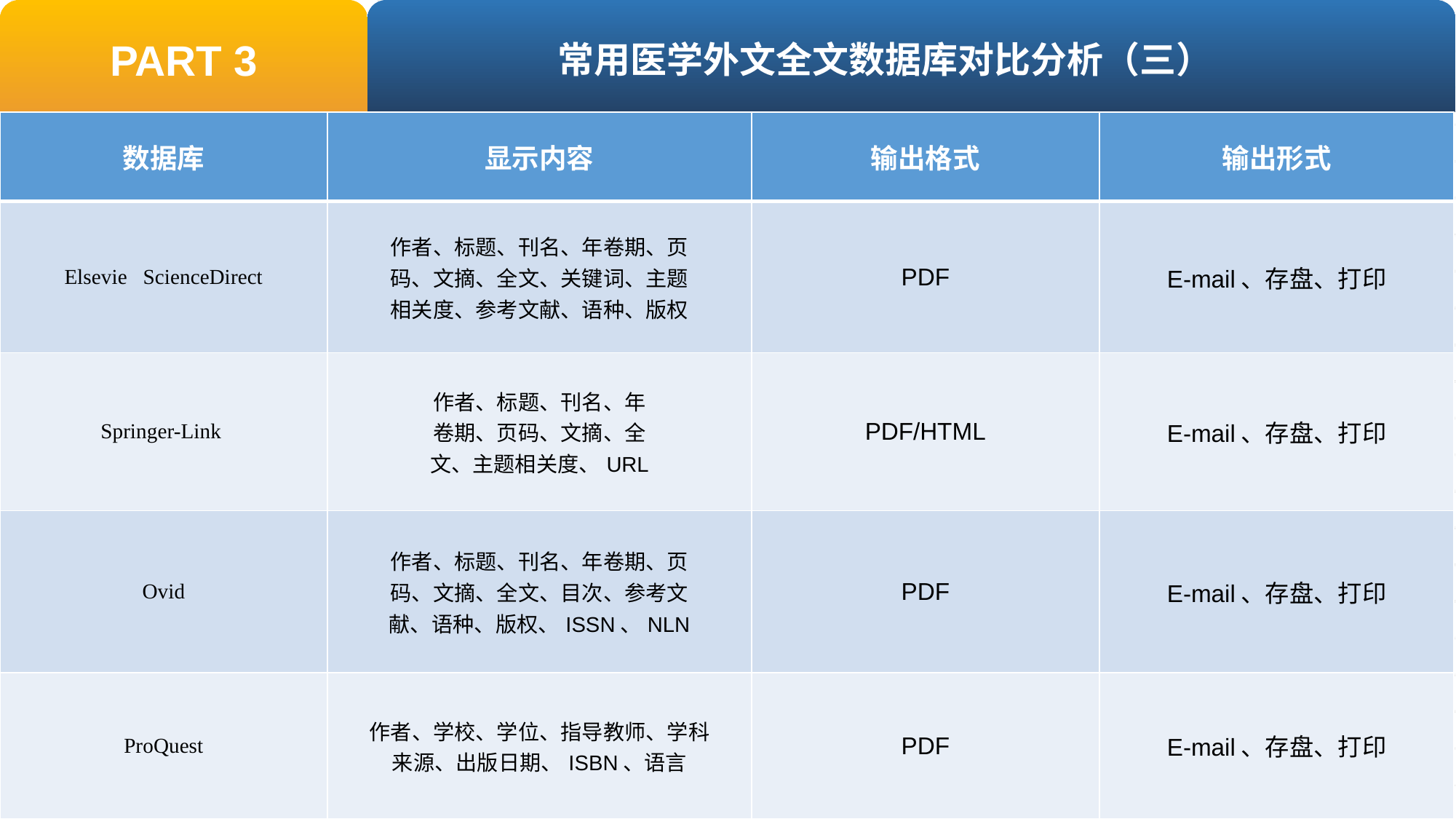

PART 3

常用医学外文全文数据库对比分析（三）
| 数据库 | 显示内容 | 输出格式 | 输出形式 |
| --- | --- | --- | --- |
| Elsevie ScienceDirect | 作者、标题、刊名、年卷期、页 码、文摘、全文、关键词、主题 相关度、参考文献、语种、版权 | PDF | E-mail、存盘、打印 |
| Springer-Link | 作者、标题、刊名、年 卷期、页码、文摘、全 文、主题相关度、URL | PDF/HTML | E-mail、存盘、打印 |
| Ovid | 作者、标题、刊名、年卷期、页 码、文摘、全文、目次、参考文 献、语种、版权、ISSN、NLN | PDF | E-mail、存盘、打印 |
| ProQuest | 作者、学校、学位、指导教师、学科 来源、出版日期、ISBN、语言 | PDF | E-mail、存盘、打印 |

Lore
Lorem